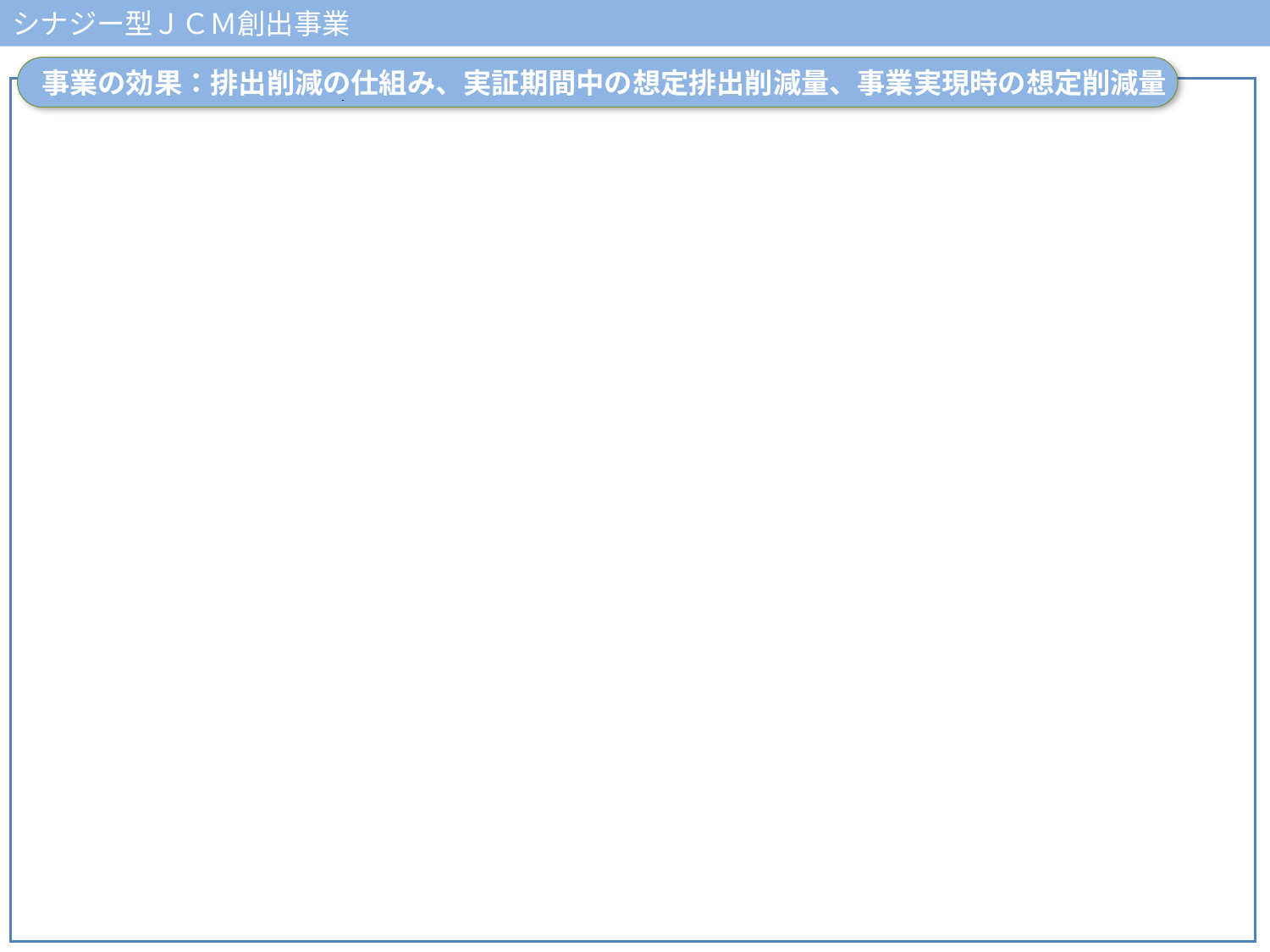

シナジー型ＪＣＭ創出事業
事業の効果：排出削減の仕組み、実証期間中の想定排出削減量、事業実現時の想定削減量